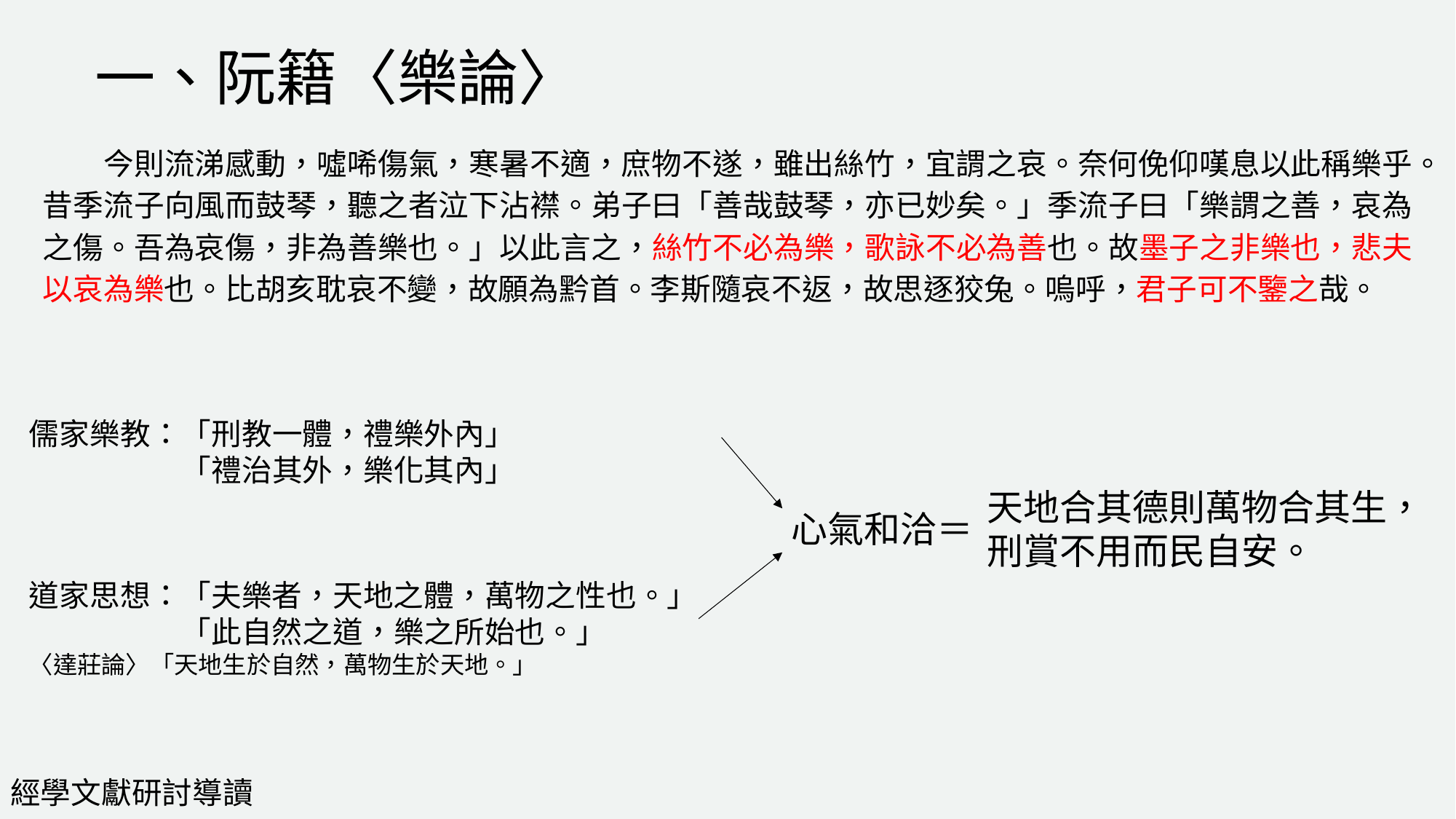

一、阮籍〈樂論〉
　　今則流涕感動，噓唏傷氣，寒暑不適，庶物不遂，雖出絲竹，宜謂之哀。奈何俛仰嘆息以此稱樂乎。昔季流子向風而鼓琴，聽之者泣下沾襟。弟子曰「善哉鼓琴，亦已妙矣。」季流子曰「樂謂之善，哀為之傷。吾為哀傷，非為善樂也。」以此言之，絲竹不必為樂，歌詠不必為善也。故墨子之非樂也，悲夫以哀為樂也。比胡亥耽哀不變，故願為黔首。李斯隨哀不返，故思逐狡兔。嗚呼，君子可不鑒之哉。
儒家樂教：「刑教一體，禮樂外內」
　　　　　「禮治其外，樂化其內」
天地合其德則萬物合其生，刑賞不用而民自安。
心氣和洽＝
道家思想：「夫樂者，天地之體，萬物之性也。」
　　　　　「此自然之道，樂之所始也。」
〈達莊論〉「天地生於自然，萬物生於天地。」